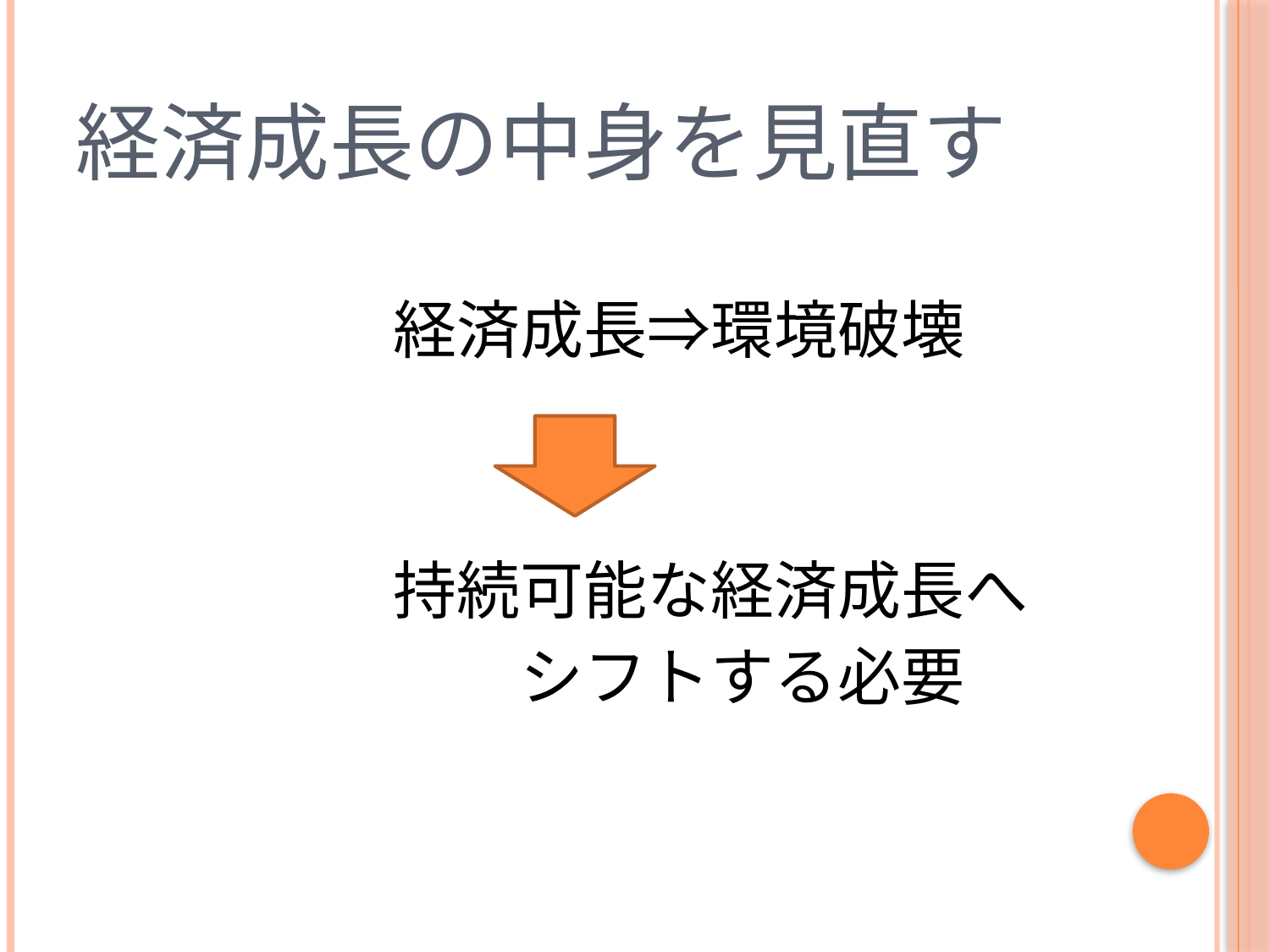

# 経済成長の中身を見直す

　　　　　経済成長⇒環境破壊

　　　　　持続可能な経済成長へ
　　　　　　　シフトする必要